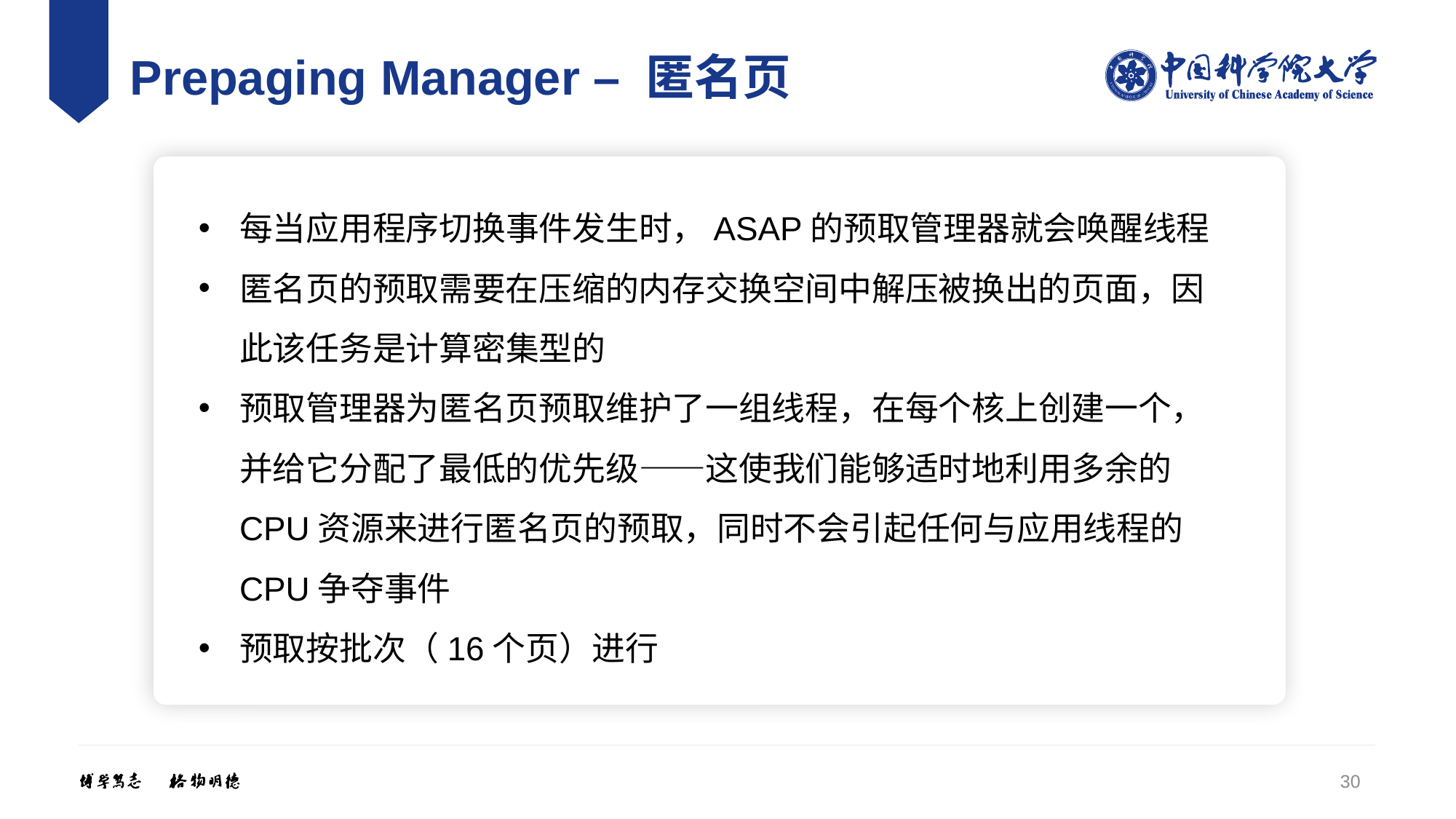

# Prepaging Manager – 匿名页

每当应用程序切换事件发生时，ASAP的预取管理器就会唤醒线程
匿名页的预取需要在压缩的内存交换空间中解压被换出的页面，因此该任务是计算密集型的
预取管理器为匿名页预取维护了一组线程，在每个核上创建一个，并给它分配了最低的优先级——这使我们能够适时地利用多余的CPU资源来进行匿名页的预取，同时不会引起任何与应用线程的CPU争夺事件
预取按批次（16个页）进行
30